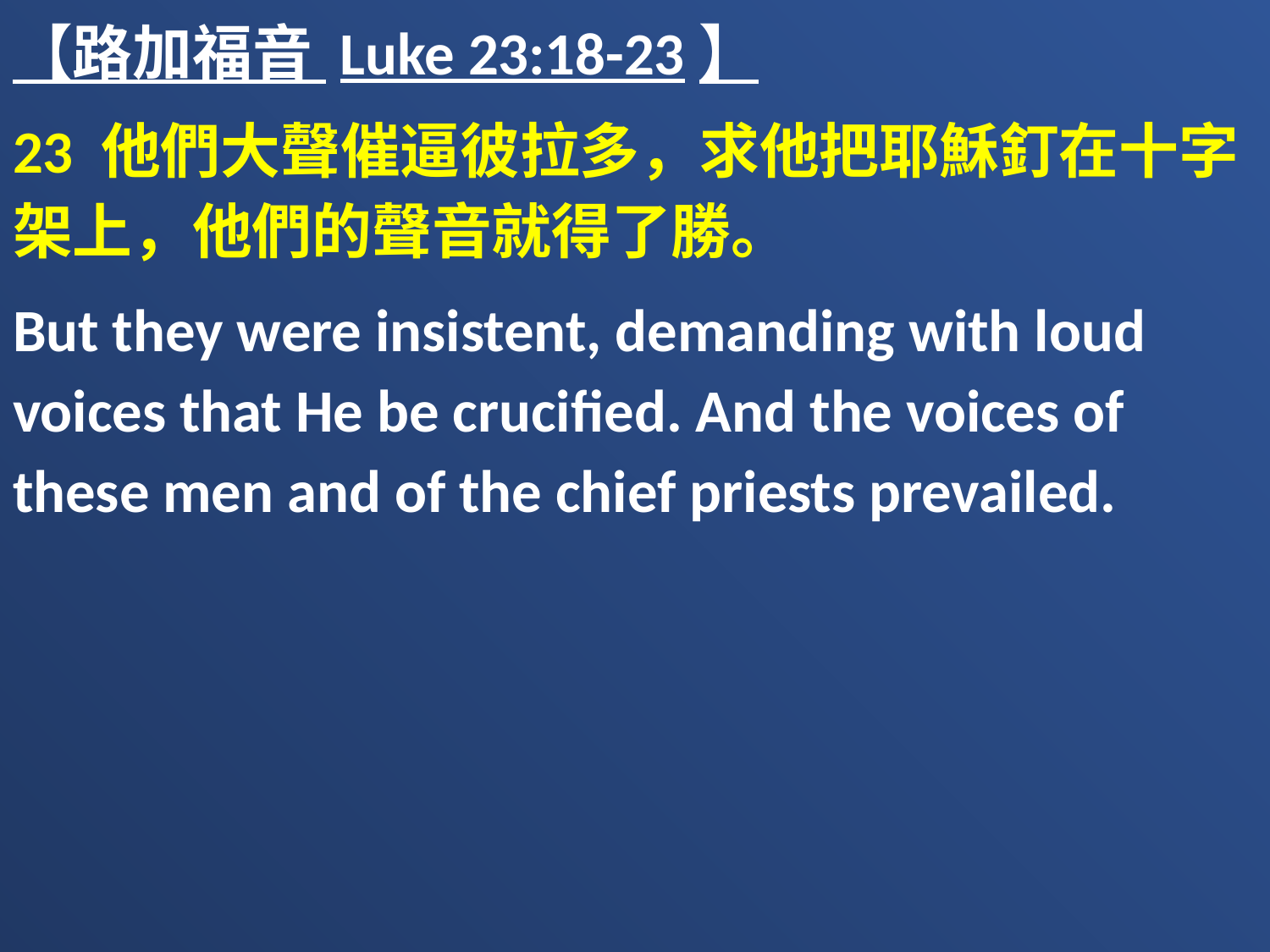

【路加福音 Luke 23:18-23】
23 他們大聲催逼彼拉多，求他把耶穌釘在十字架上，他們的聲音就得了勝。
But they were insistent, demanding with loud voices that He be crucified. And the voices of these men and of the chief priests prevailed.